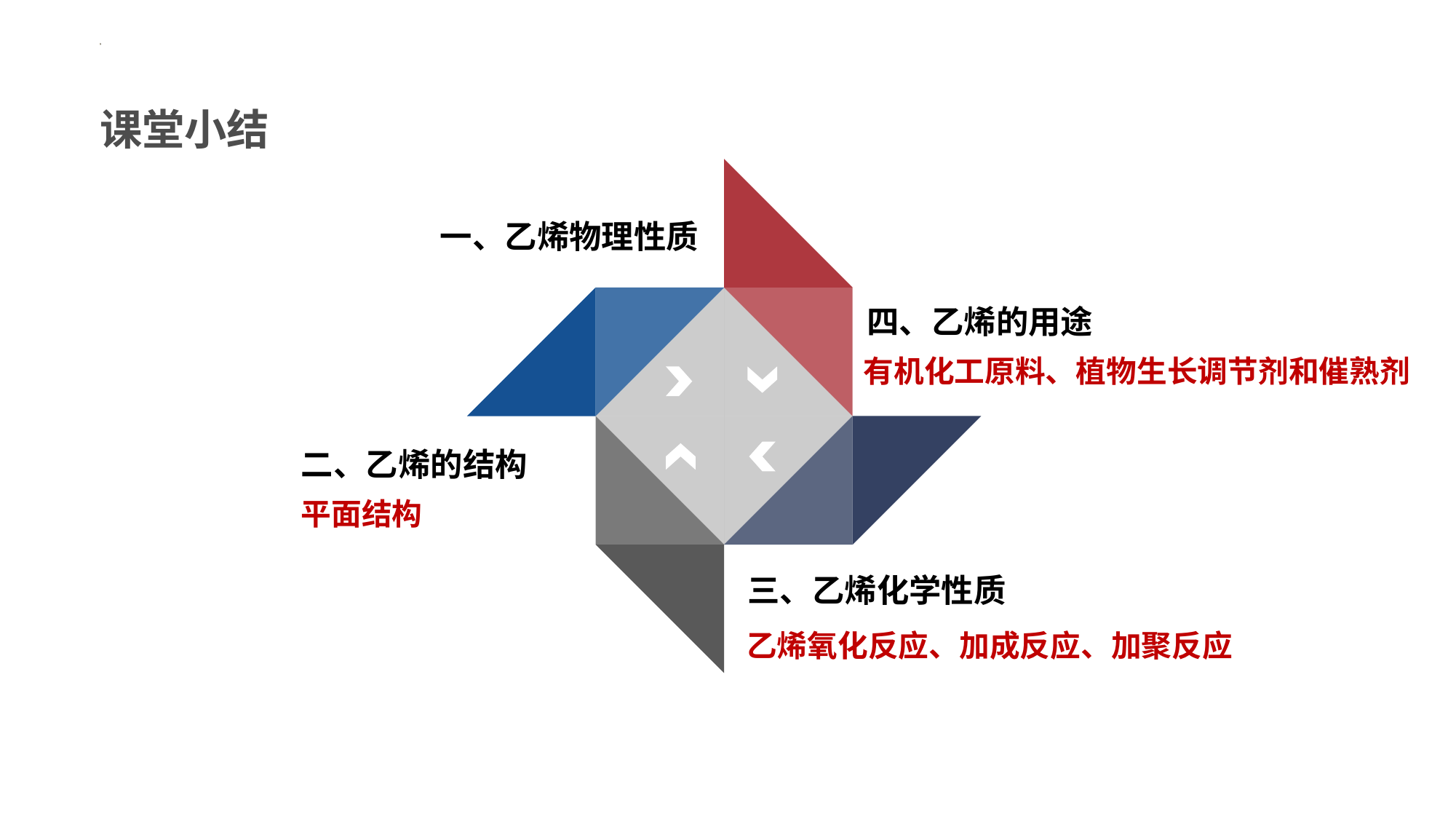

课堂小结

一、乙烯物理性质

四、乙烯的用途
有机化工原料、植物生长调节剂和催熟剂

二、乙烯的结构
平面结构
三、乙烯化学性质

乙烯氧化反应、加成反应、加聚反应